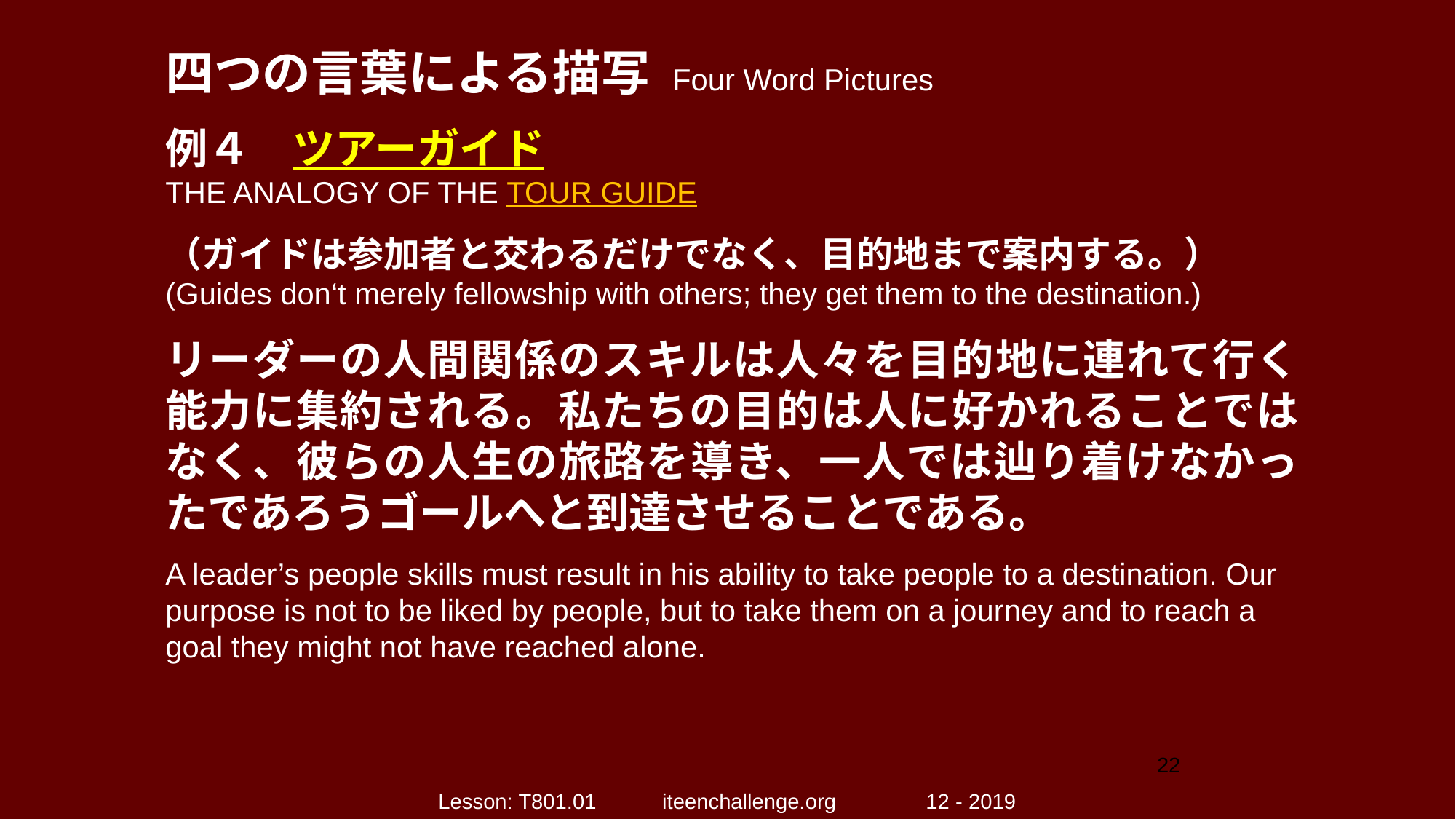

四つの言葉による描写 Four Word Pictures

例４　ツアーガイド
THE ANALOGY OF THE TOUR GUIDE

（ガイドは参加者と交わるだけでなく、目的地まで案内する。）
(Guides don‘t merely fellowship with others; they get them to the destination.)

リーダーの人間関係のスキルは人々を目的地に連れて行く能力に集約される。私たちの目的は人に好かれることではなく、彼らの人生の旅路を導き、一人では辿り着けなかったであろうゴールへと到達させることである。
A leader’s people skills must result in his ability to take people to a destination. Our purpose is not to be liked by people, but to take them on a journey and to reach a goal they might not have reached alone.

22
Lesson: T801.01           iteenchallenge.org               12 - 2019